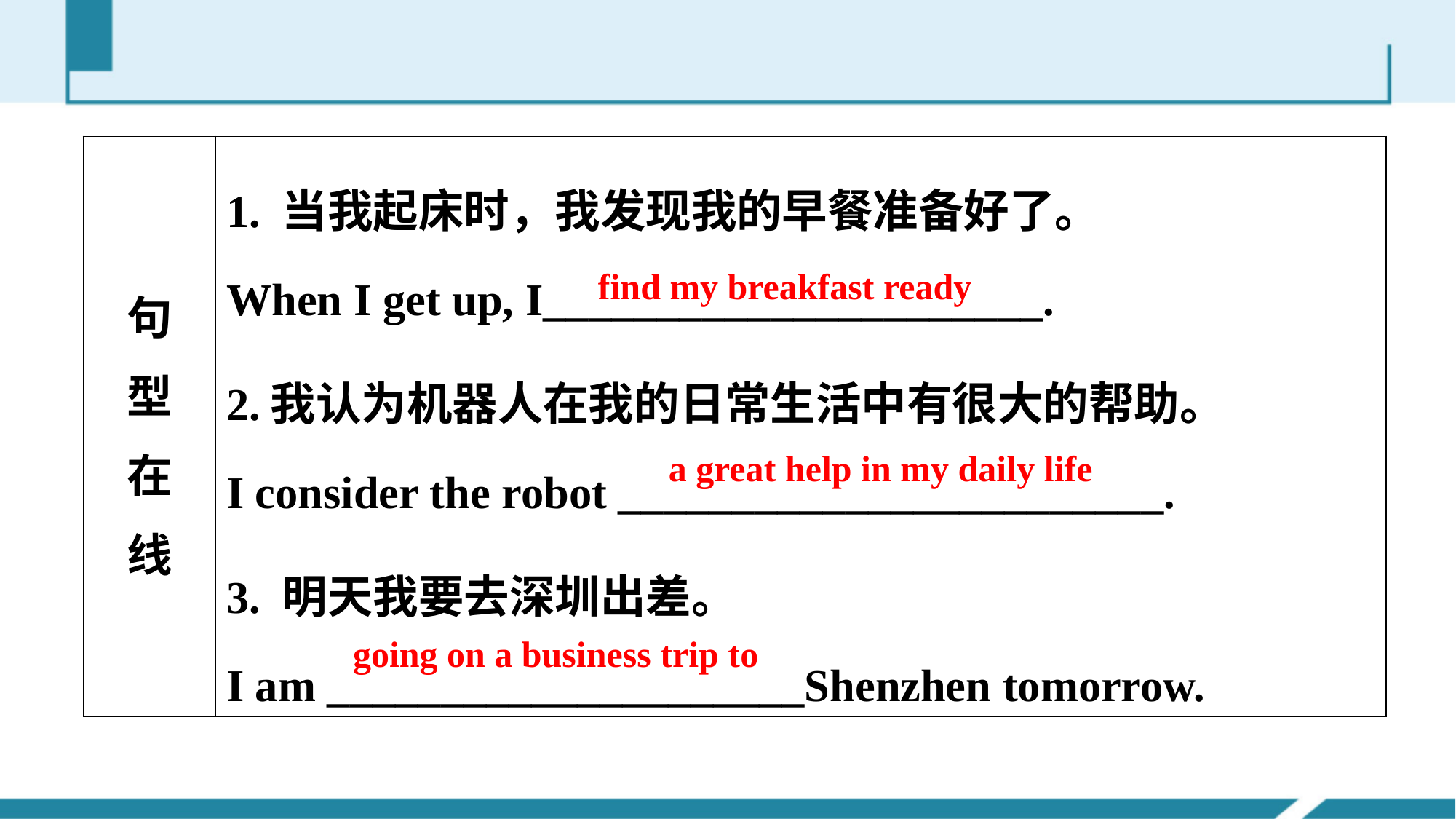

| 句 型 在 线 | 1. 当我起床时，我发现我的早餐准备好了。 When I get up, I\_\_\_\_\_\_\_\_\_\_\_\_\_\_\_\_\_\_\_\_\_\_. 2.我认为机器人在我的日常生活中有很大的帮助。 I consider the robot \_\_\_\_\_\_\_\_\_\_\_\_\_\_\_\_\_\_\_\_\_\_\_\_. 3. 明天我要去深圳出差。 I am \_\_\_\_\_\_\_\_\_\_\_\_\_\_\_\_\_\_\_\_\_Shenzhen tomorrow. |
| --- | --- |
find my breakfast ready

a great help in my daily life
going on a business trip to